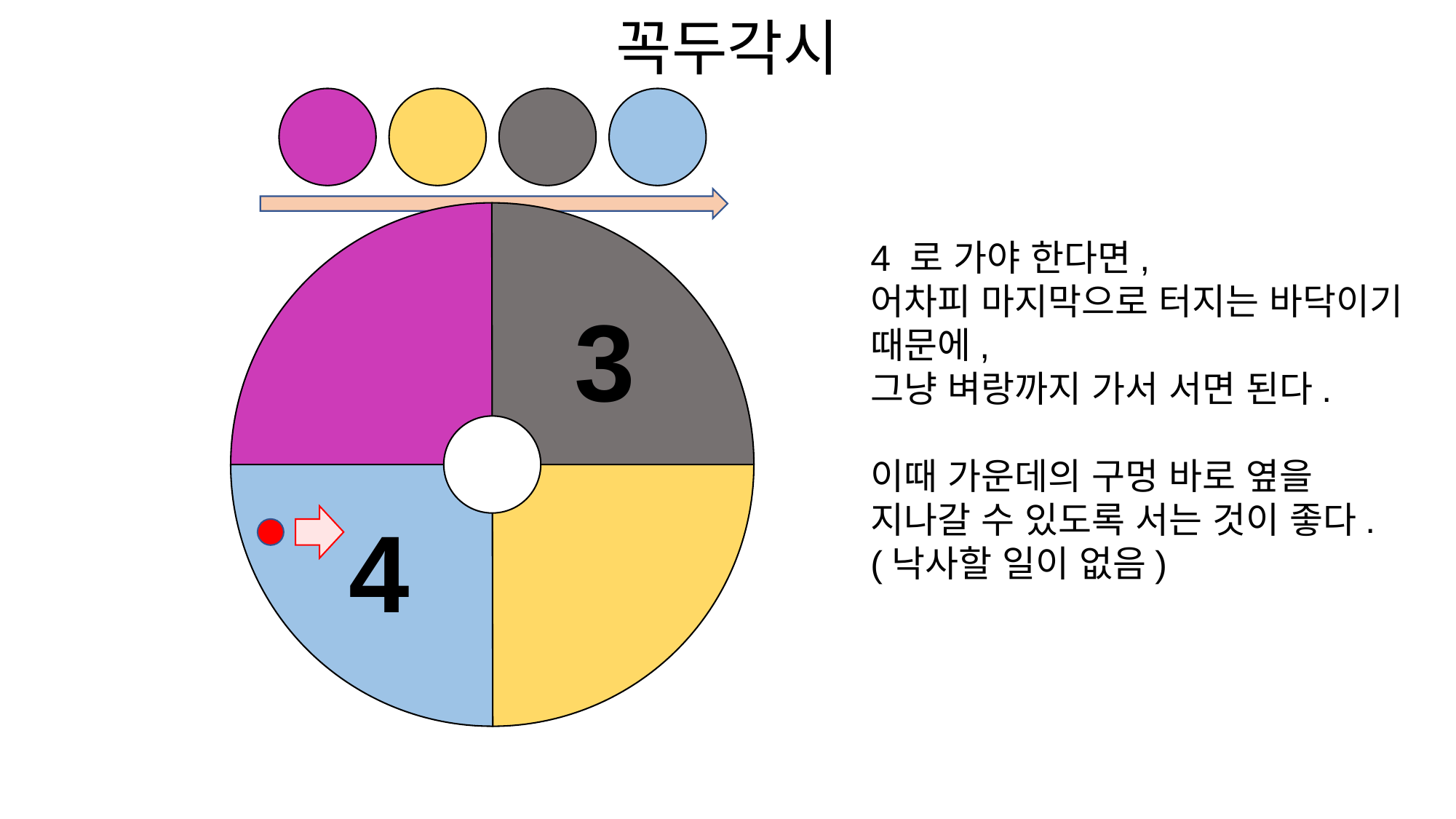

꼭두각시

4 로 가야 한다면,
어차피 마지막으로 터지는 바닥이기
때문에,
그냥 벼랑까지 가서 서면 된다.

이때 가운데의 구멍 바로 옆을
지나갈 수 있도록 서는 것이 좋다.
(낙사할 일이 없음)
3

4